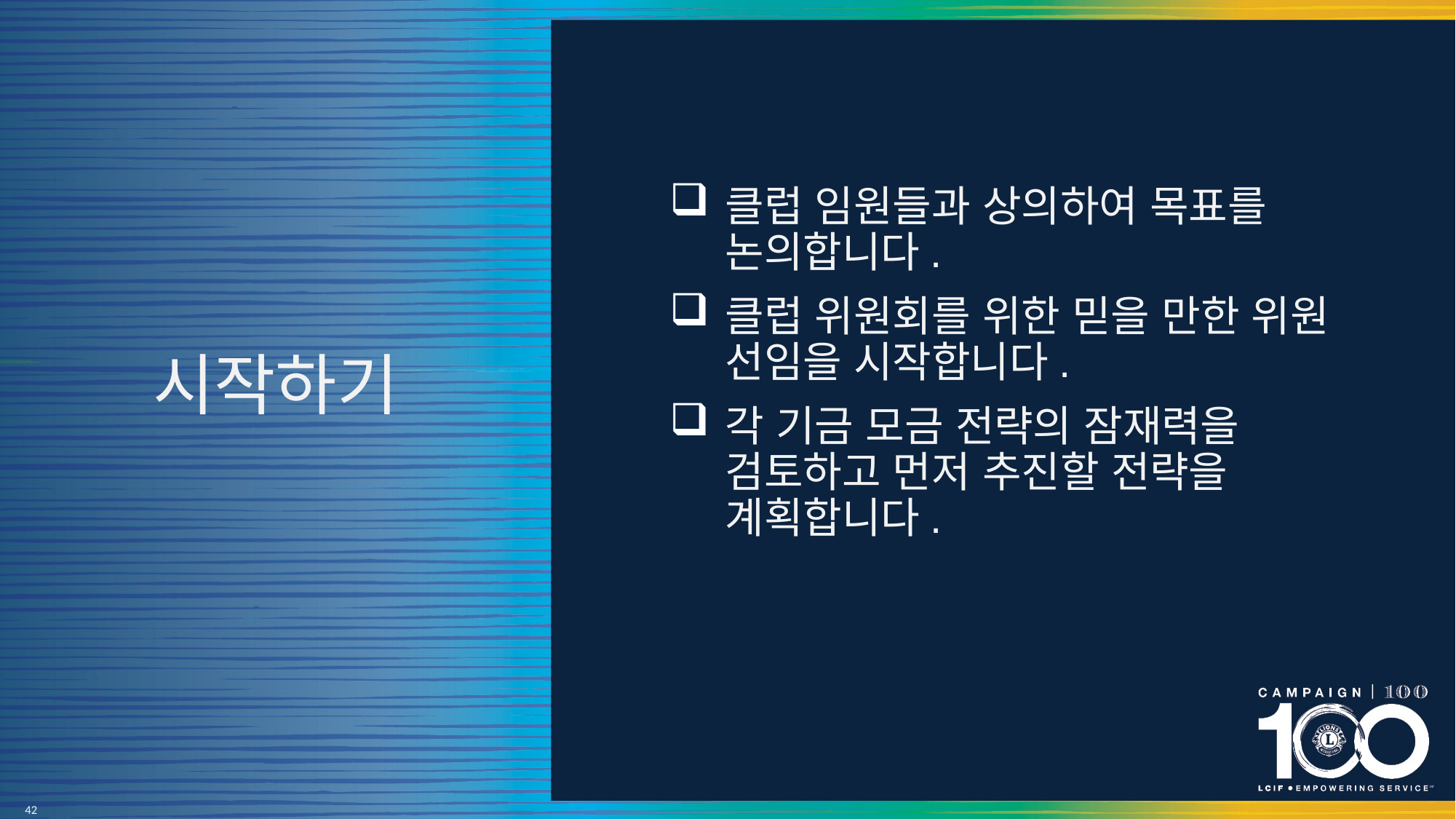

# 시작하기
클럽 임원들과 상의하여 목표를 논의합니다.
클럽 위원회를 위한 믿을 만한 위원 선임을 시작합니다.
각 기금 모금 전략의 잠재력을 검토하고 먼저 추진할 전략을 계획합니다.